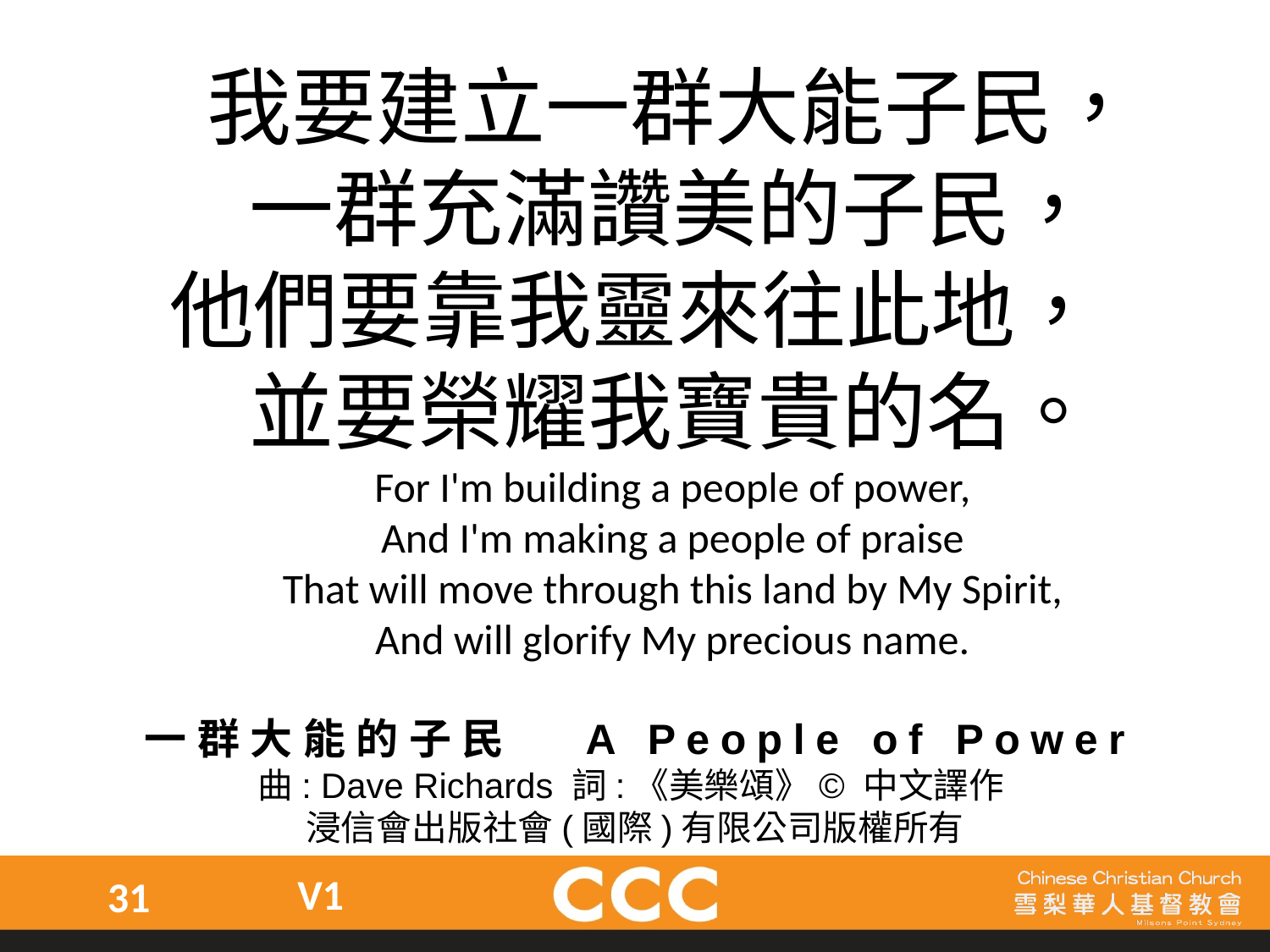

我要建立一群大能子民，
一群充滿讚美的子民，
他們要靠我靈來往此地，
並要榮耀我寶貴的名。
For I'm building a people of power,
And I'm making a people of praise
That will move through this land by My Spirit,
And will glorify My precious name.

一群大能的子民   A People of Power
曲: Dave Richards 詞:《美樂頌》© 中文譯作
浸信會出版社會(國際)有限公司版權所有
V1
31